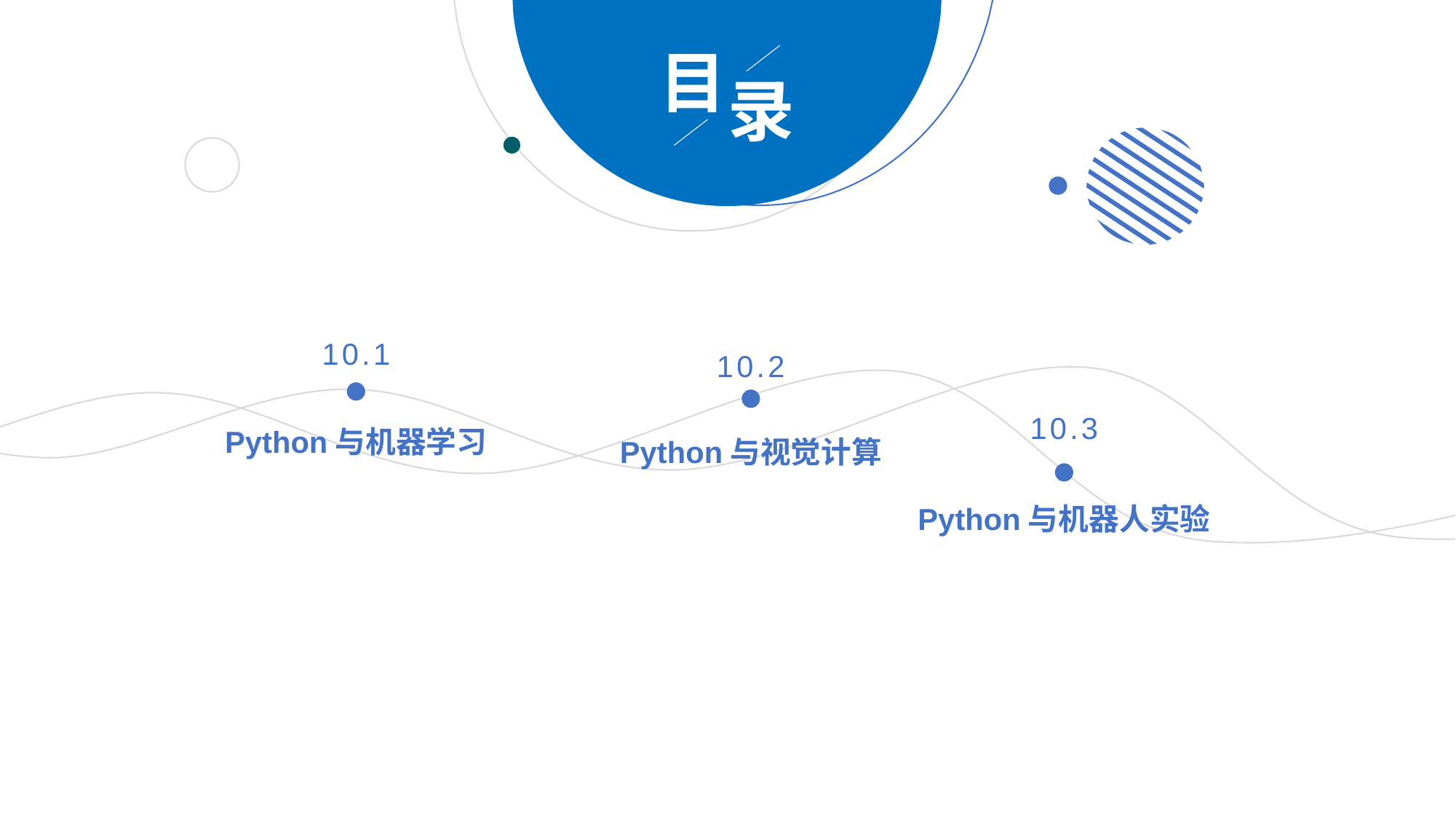

目
录

10.1
10.2

10.3
Python与机器学习
Python与视觉计算

Python与机器人实验